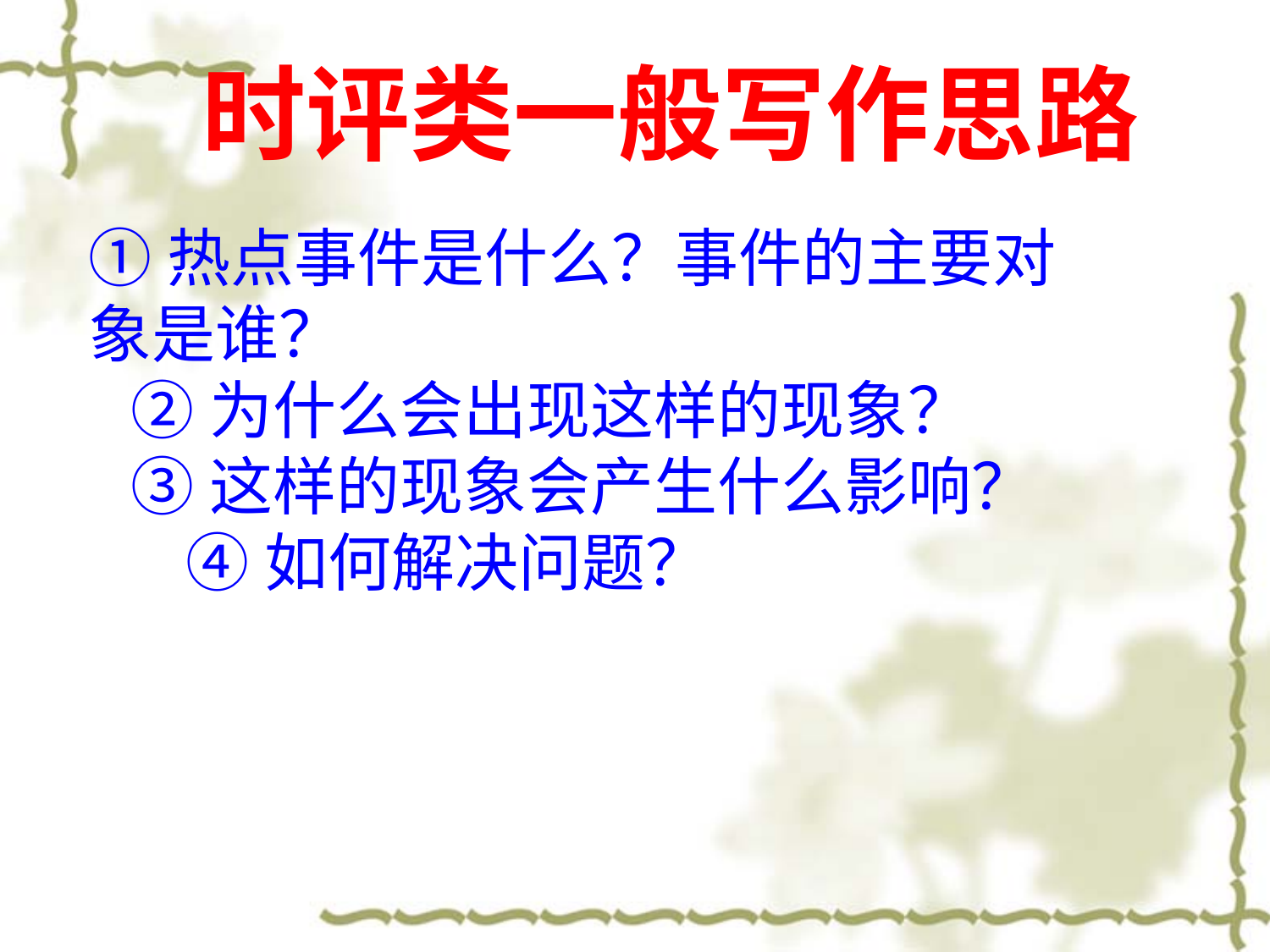

# 时评类一般写作思路
①热点事件是什么？事件的主要对象是谁？   ②为什么会出现这样的现象？   ③这样的现象会产生什么影响？   ④如何解决问题？